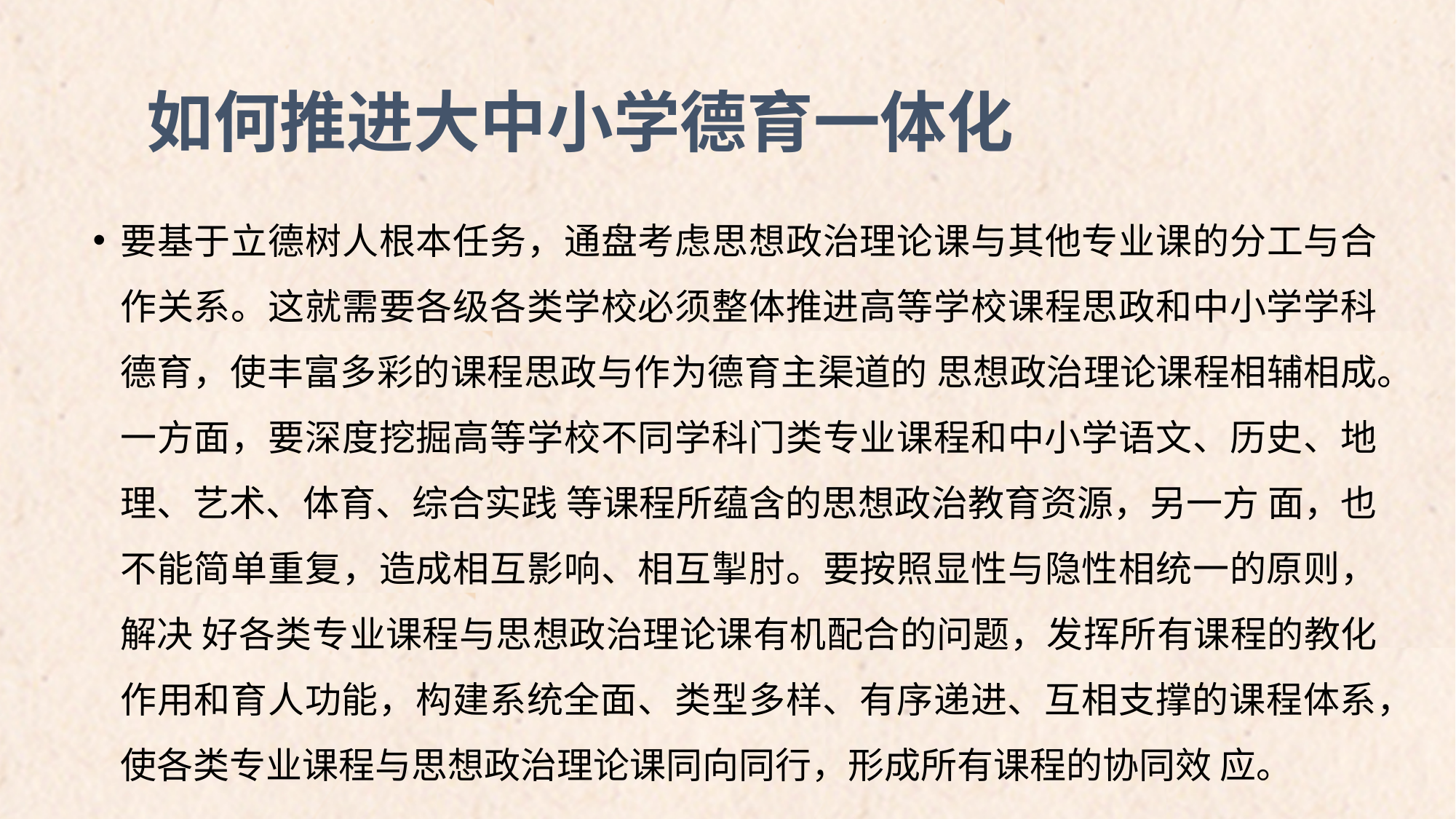

# 如何推进大中小学德育一体化
要基于立德树人根本任务，通盘考虑思想政治理论课与其他专业课的分工与合作关系。这就需要各级各类学校必须整体推进高等学校课程思政和中小学学科德育，使丰富多彩的课程思政与作为德育主渠道的 思想政治理论课程相辅相成。一方面，要深度挖掘高等学校不同学科门类专业课程和中小学语文、历史、地理、艺术、体育、综合实践 等课程所蕴含的思想政治教育资源，另一方 面，也不能简单重复，造成相互影响、相互掣肘。要按照显性与隐性相统一的原则，解决 好各类专业课程与思想政治理论课有机配合的问题，发挥所有课程的教化作用和育人功能，构建系统全面、类型多样、有序递进、互相支撑的课程体系，使各类专业课程与思想政治理论课同向同行，形成所有课程的协同效 应。